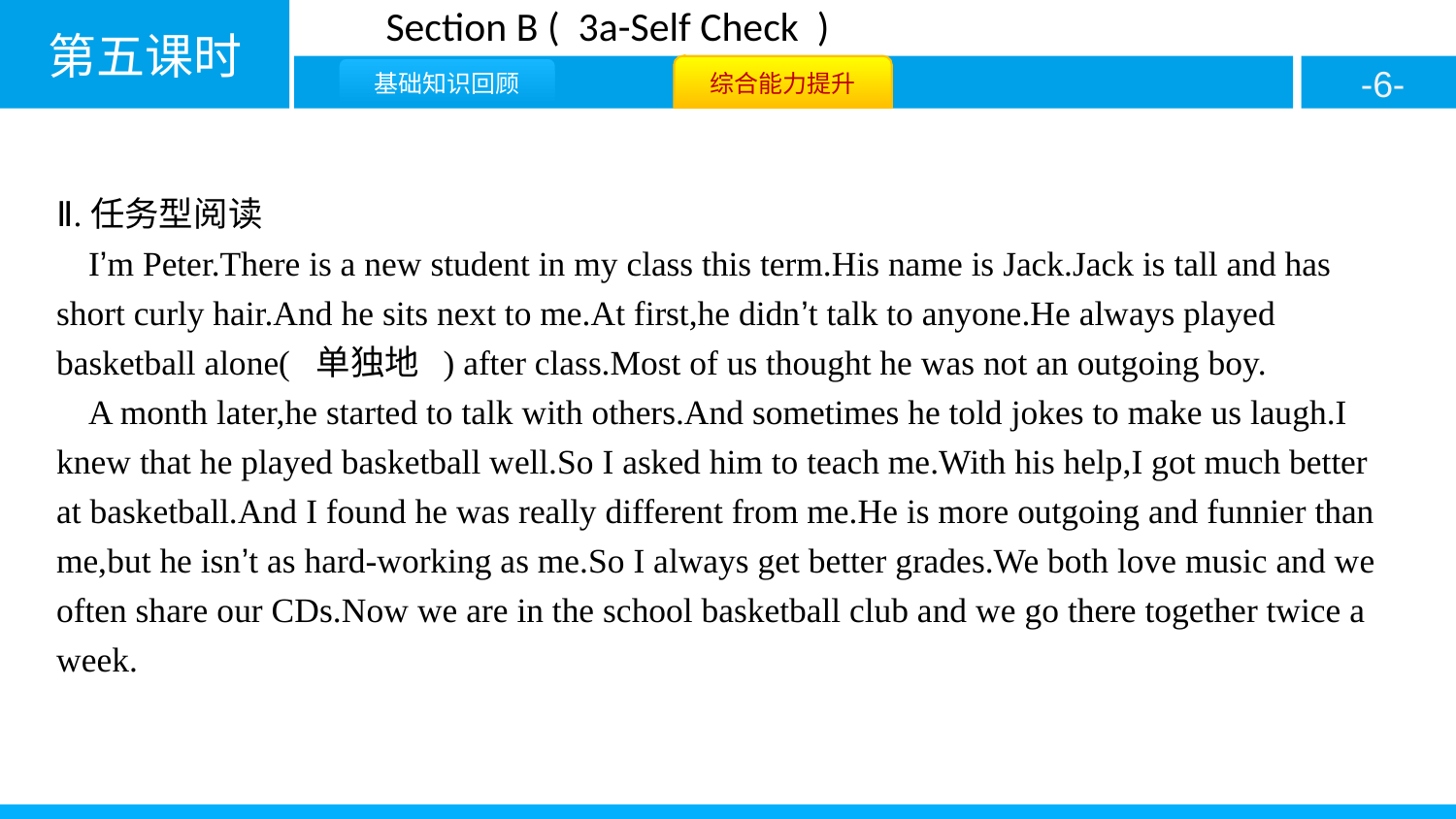

Ⅱ.任务型阅读
I’m Peter.There is a new student in my class this term.His name is Jack.Jack is tall and has short curly hair.And he sits next to me.At first,he didn’t talk to anyone.He always played basketball alone(  单独地  ) after class.Most of us thought he was not an outgoing boy.
A month later,he started to talk with others.And sometimes he told jokes to make us laugh.I knew that he played basketball well.So I asked him to teach me.With his help,I got much better at basketball.And I found he was really different from me.He is more outgoing and funnier than me,but he isn’t as hard-working as me.So I always get better grades.We both love music and we often share our CDs.Now we are in the school basketball club and we go there together twice a week.